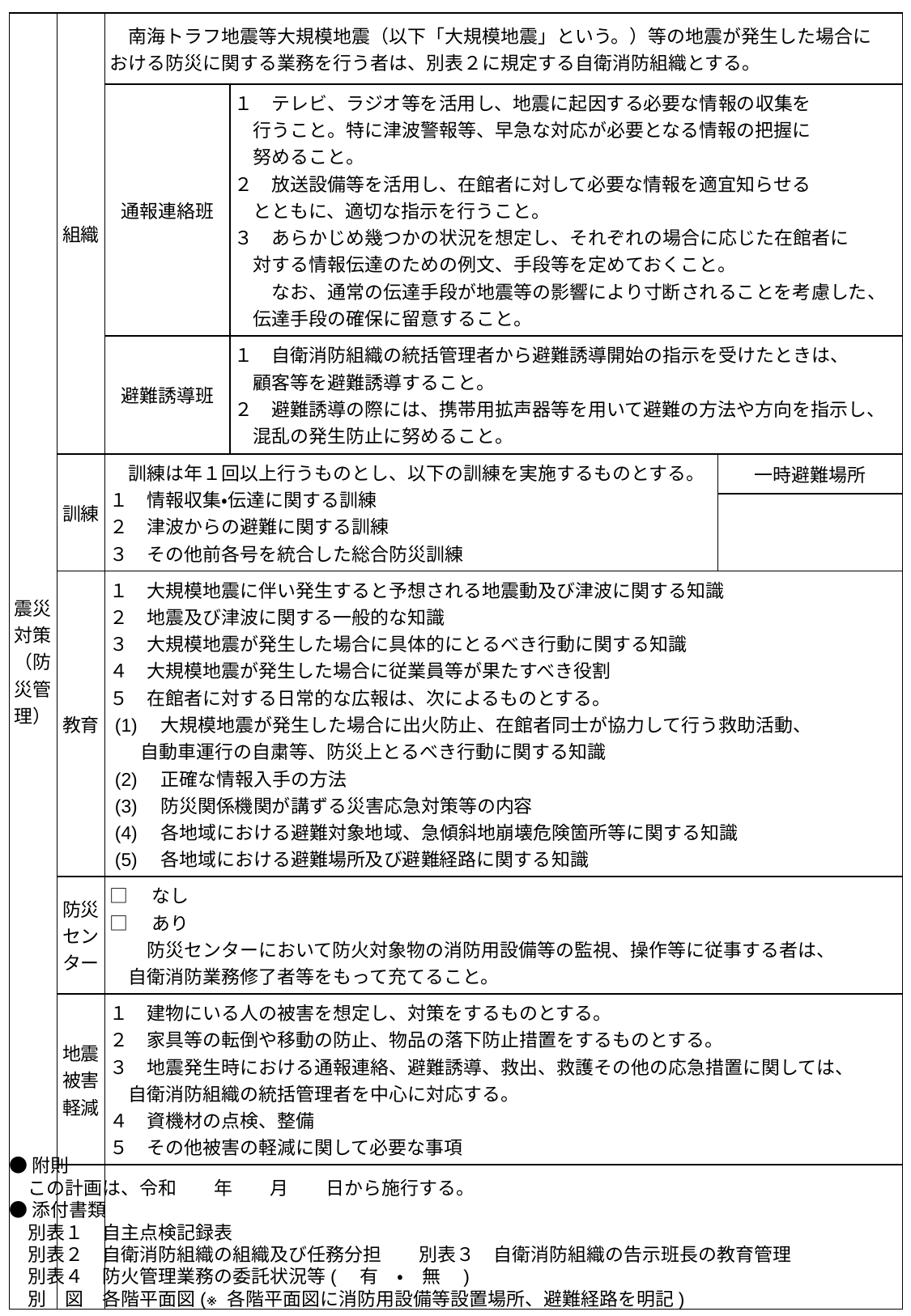

| 震災対策（防災管理） | 組織 | 南海トラフ地震等大規模地震（以下「大規模地震」という。）等の地震が発生した場合に おける防災に関する業務を行う者は、別表２に規定する自衛消防組織とする。 |  |  |
| --- | --- | --- | --- | --- |
|  |  | 通報連絡班 | １　テレビ、ラジオ等を活用し、地震に起因する必要な情報の収集を 　行うこと。特に津波警報等、早急な対応が必要となる情報の把握に 　努めること。 ２　放送設備等を活用し、在館者に対して必要な情報を適宜知らせる 　とともに、適切な指示を行うこと。 ３　あらかじめ幾つかの状況を想定し、それぞれの場合に応じた在館者に 　対する情報伝達のための例文、手段等を定めておくこと。 　　なお、通常の伝達手段が地震等の影響により寸断されることを考慮した、 　伝達手段の確保に留意すること。 |  |
|  |  | 避難誘導班 | １　自衛消防組織の統括管理者から避難誘導開始の指示を受けたときは、 　顧客等を避難誘導すること。 ２　避難誘導の際には、携帯用拡声器等を用いて避難の方法や方向を指示し、 　混乱の発生防止に努めること。 |  |
|  | 訓練 | 訓練は年１回以上行うものとし、以下の訓練を実施するものとする。 １　情報収集・伝達に関する訓練 ２　津波からの避難に関する訓練　 ３　その他前各号を統合した総合防災訓練 |  | 一時避難場所 |
|  |  |  |  |  |
|  | 教育 | １　大規模地震に伴い発生すると予想される地震動及び津波に関する知識 ２　地震及び津波に関する一般的な知識 ３　大規模地震が発生した場合に具体的にとるべき行動に関する知識 ４　大規模地震が発生した場合に従業員等が果たすべき役割 ５　在館者に対する日常的な広報は、次によるものとする。 (1)　大規模地震が発生した場合に出火防止、在館者同士が協力して行う救助活動、 自動車運行の自粛等、防災上とるべき行動に関する知識 (2)　正確な情報入手の方法 (3)　防災関係機関が講ずる災害応急対策等の内容 (4)　各地域における避難対象地域、急傾斜地崩壊危険箇所等に関する知識 (5)　各地域における避難場所及び避難経路に関する知識 |  |  |
|  | 防災 センター | □　なし □　あり 　　防災センターにおいて防火対象物の消防用設備等の監視、操作等に従事する者は、 　自衛消防業務修了者等をもって充てること。 |  |  |
|  | 地震被害軽減 | １　建物にいる人の被害を想定し、対策をするものとする。 ２　家具等の転倒や移動の防止、物品の落下防止措置をするものとする。 ３　地震発生時における通報連絡、避難誘導、救出、救護その他の応急措置に関しては、 　自衛消防組織の統括管理者を中心に対応する。 ４　資機材の点検、整備 ５　その他被害の軽減に関して必要な事項 |  |  |
|  |  |  |  |  |
●附則
　この計画は、令和　　年　　月　　日から施行する。
●添付書類
　別表１　自主点検記録表
　別表２　自衛消防組織の組織及び任務分担　　別表３　自衛消防組織の告示班長の教育管理
　別表４　防火管理業務の委託状況等(　有　・　無　)
　別　図　各階平面図(※ 各階平面図に消防用設備等設置場所、避難経路を明記)